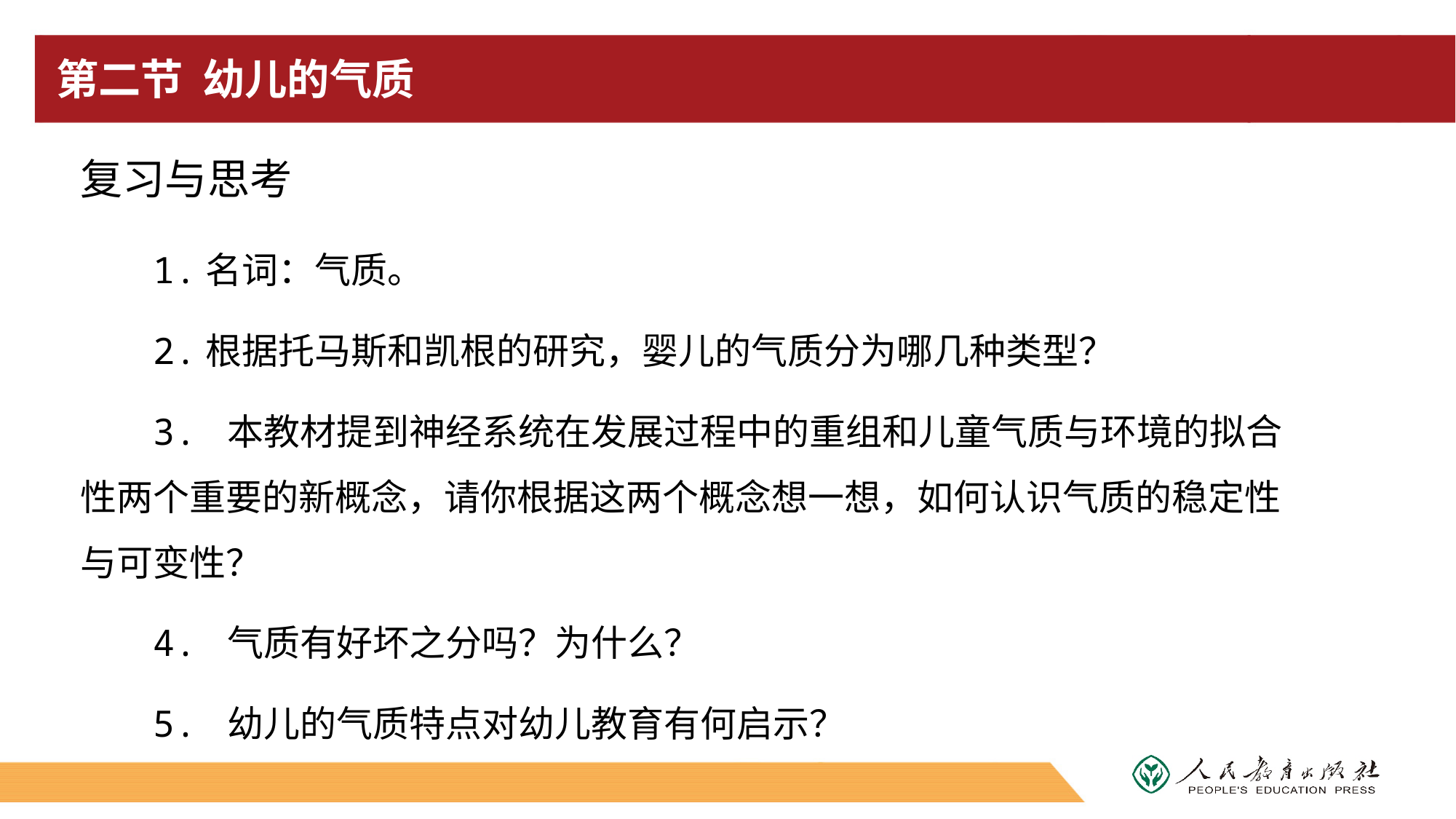

# 第二节  幼儿的气质
复习与思考
1.名词：气质。
2.根据托马斯和凯根的研究，婴儿的气质分为哪几种类型？
3. 本教材提到神经系统在发展过程中的重组和儿童气质与环境的拟合性两个重要的新概念，请你根据这两个概念想一想，如何认识气质的稳定性与可变性？
4. 气质有好坏之分吗？为什么？
5. 幼儿的气质特点对幼儿教育有何启示？